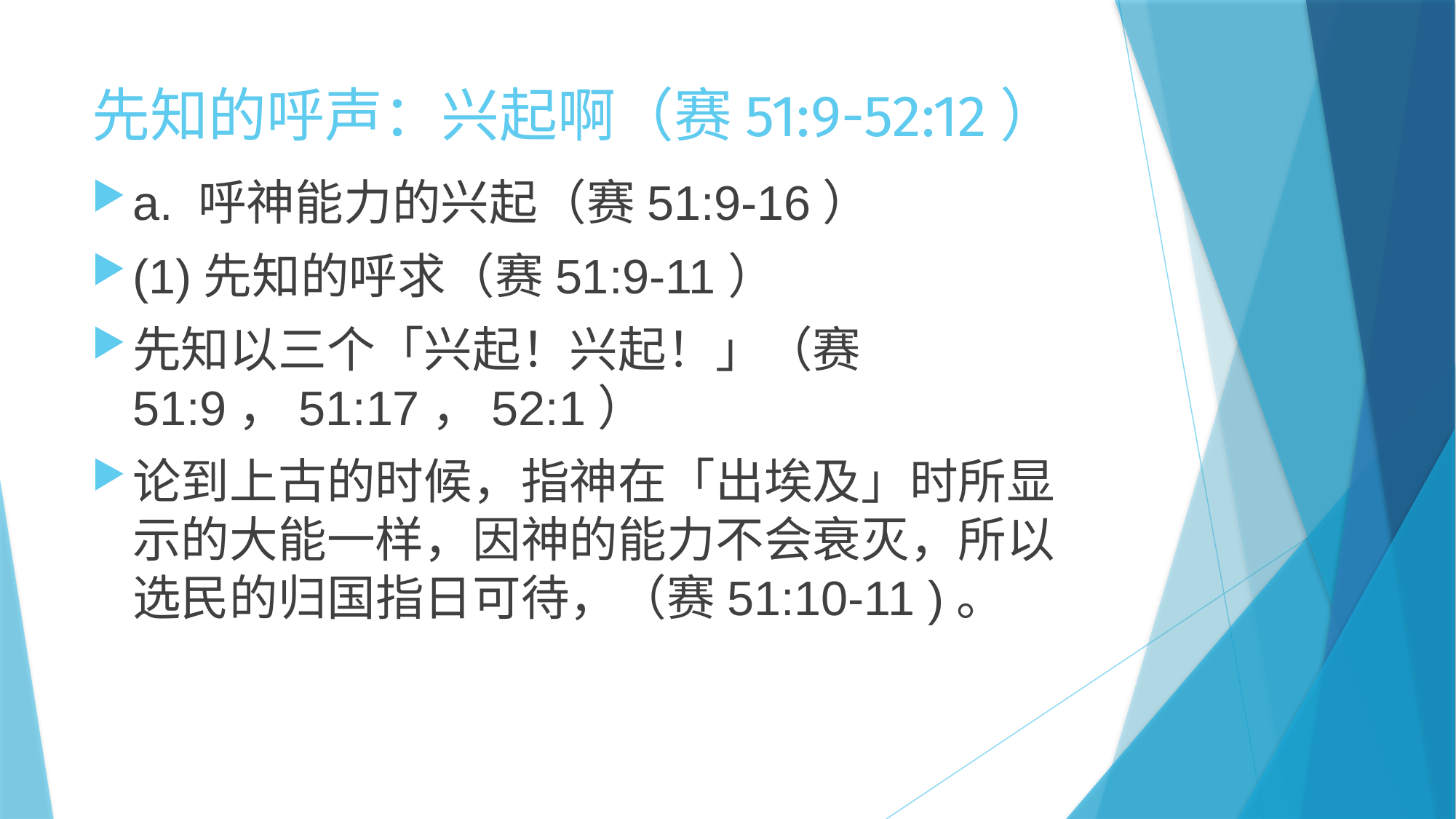

# 先知的呼声：兴起啊（赛51:9-52:12）
a. 呼神能力的兴起（赛51:9-16）
(1)先知的呼求（赛51:9-11）
先知以三个「兴起！兴起！」（赛51:9，51:17，52:1）
论到上古的时候，指神在「出埃及」时所显示的大能一样，因神的能力不会衰灭，所以选民的归国指日可待，（赛51:10-11 )。